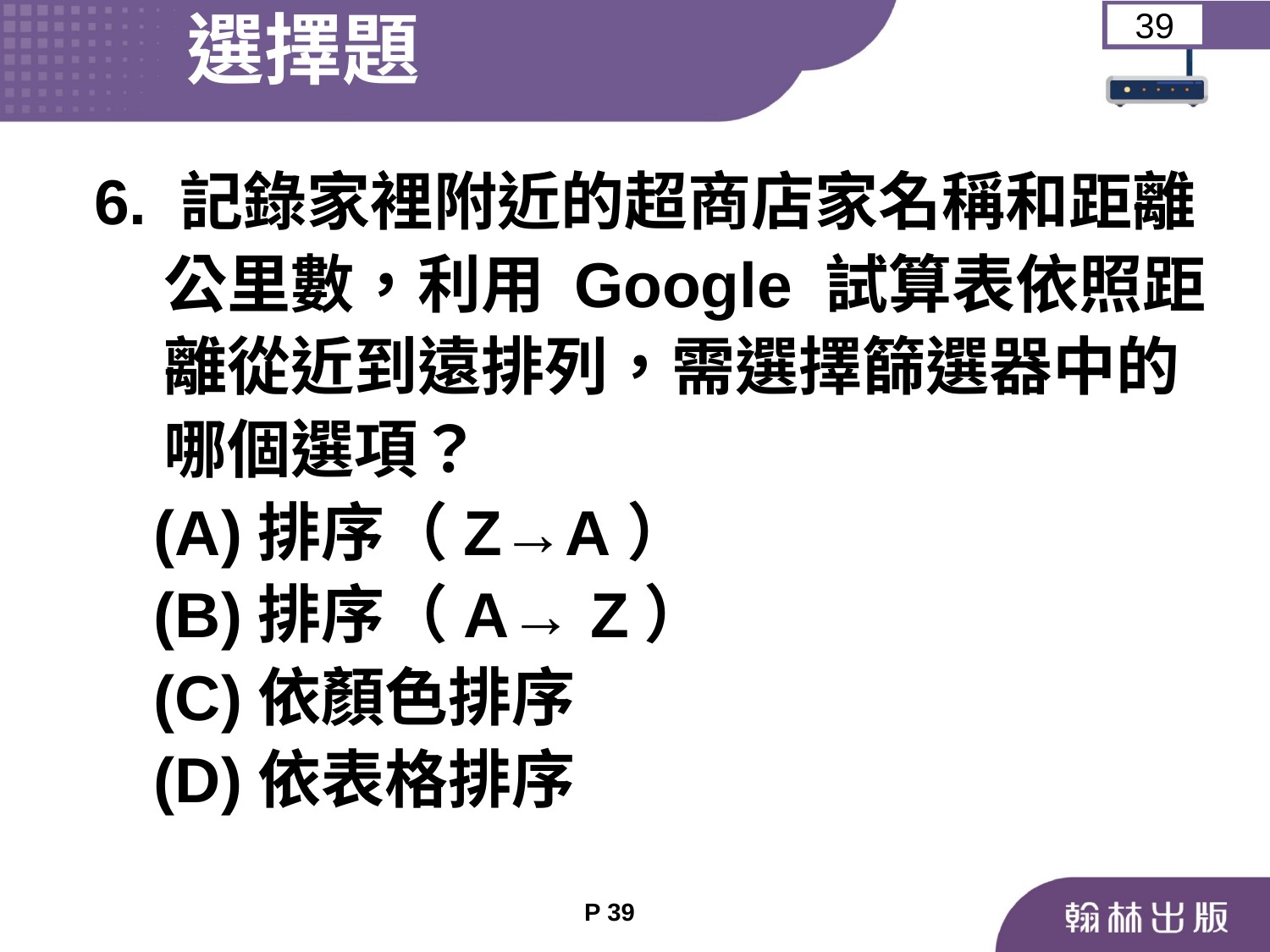

選擇題

39
 6. 記錄家裡附近的超商店家名稱和距離
     公里數，利用 Google 試算表依照距
     離從近到遠排列，需選擇篩選器中的
     哪個選項？
	   (A)排序（Z→A）
	   (B)排序（A→ Z）
	   (C)依顏色排序
	   (D)依表格排序

P 39